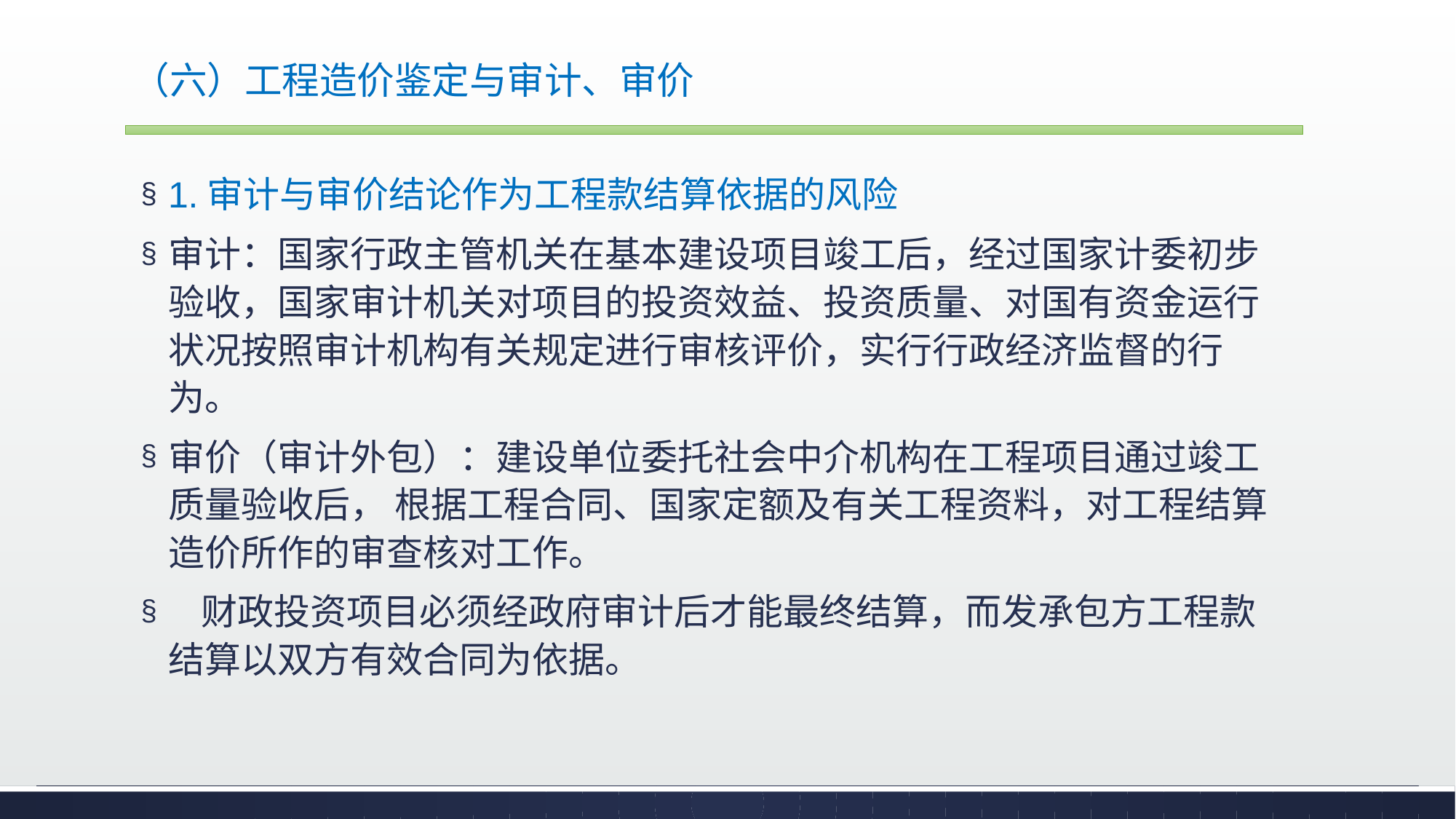

# （六）工程造价鉴定与审计、审价

1.审计与审价结论作为工程款结算依据的风险
审计：国家行政主管机关在基本建设项目竣工后，经过国家计委初步验收，国家审计机关对项目的投资效益、投资质量、对国有资金运行状况按照审计机构有关规定进行审核评价，实行行政经济监督的行为。
审价（审计外包）：建设单位委托社会中介机构在工程项目通过竣工质量验收后， 根据工程合同、国家定额及有关工程资料，对工程结算造价所作的审查核对工作。
   财政投资项目必须经政府审计后才能最终结算，而发承包方工程款结算以双方有效合同为依据。